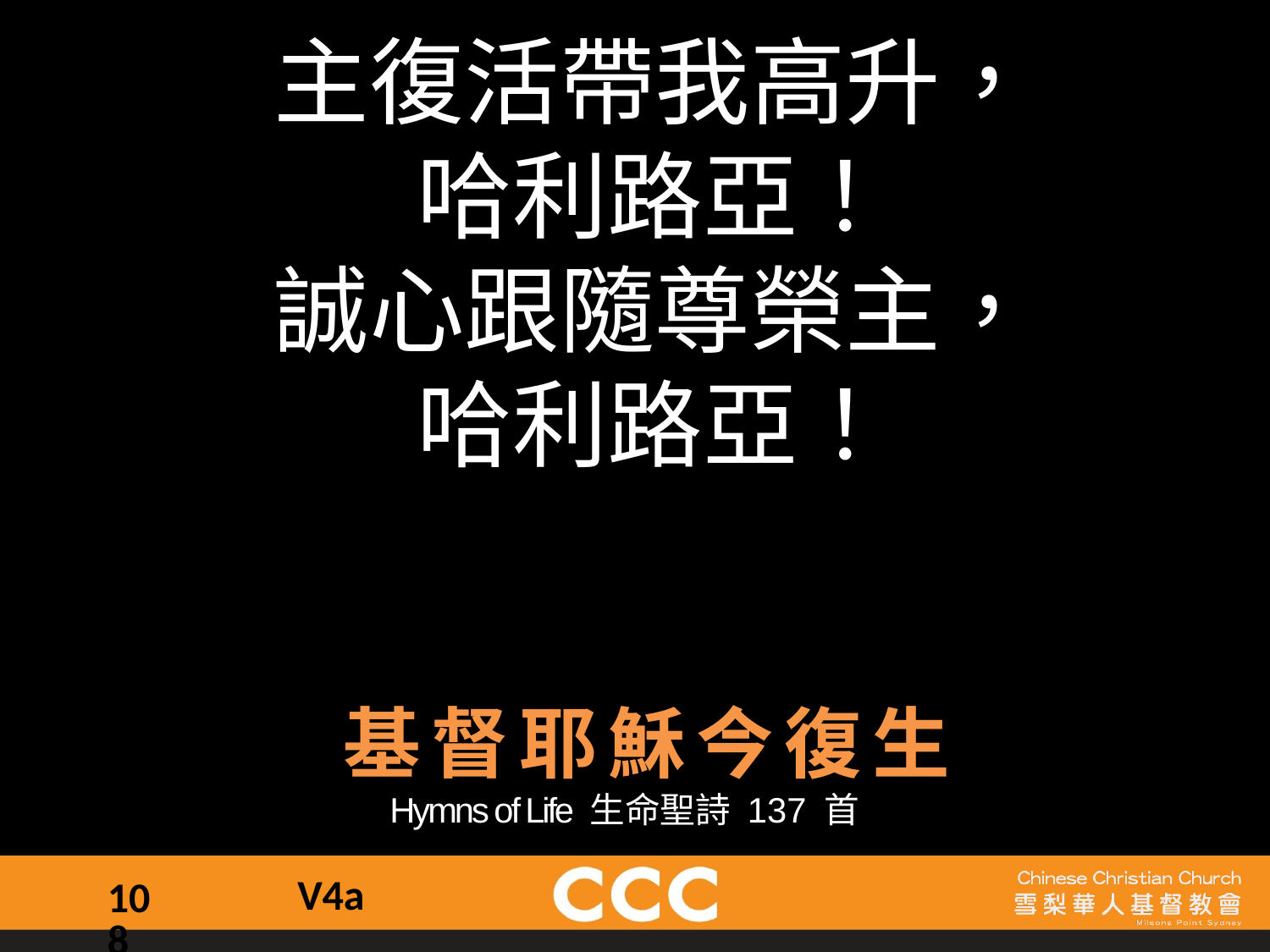

主復活帶我高升，
哈利路亞！
誠心跟隨尊榮主，
哈利路亞！
基督耶穌今復生
Hymns of Life 生命聖詩 137 首
V4a
108